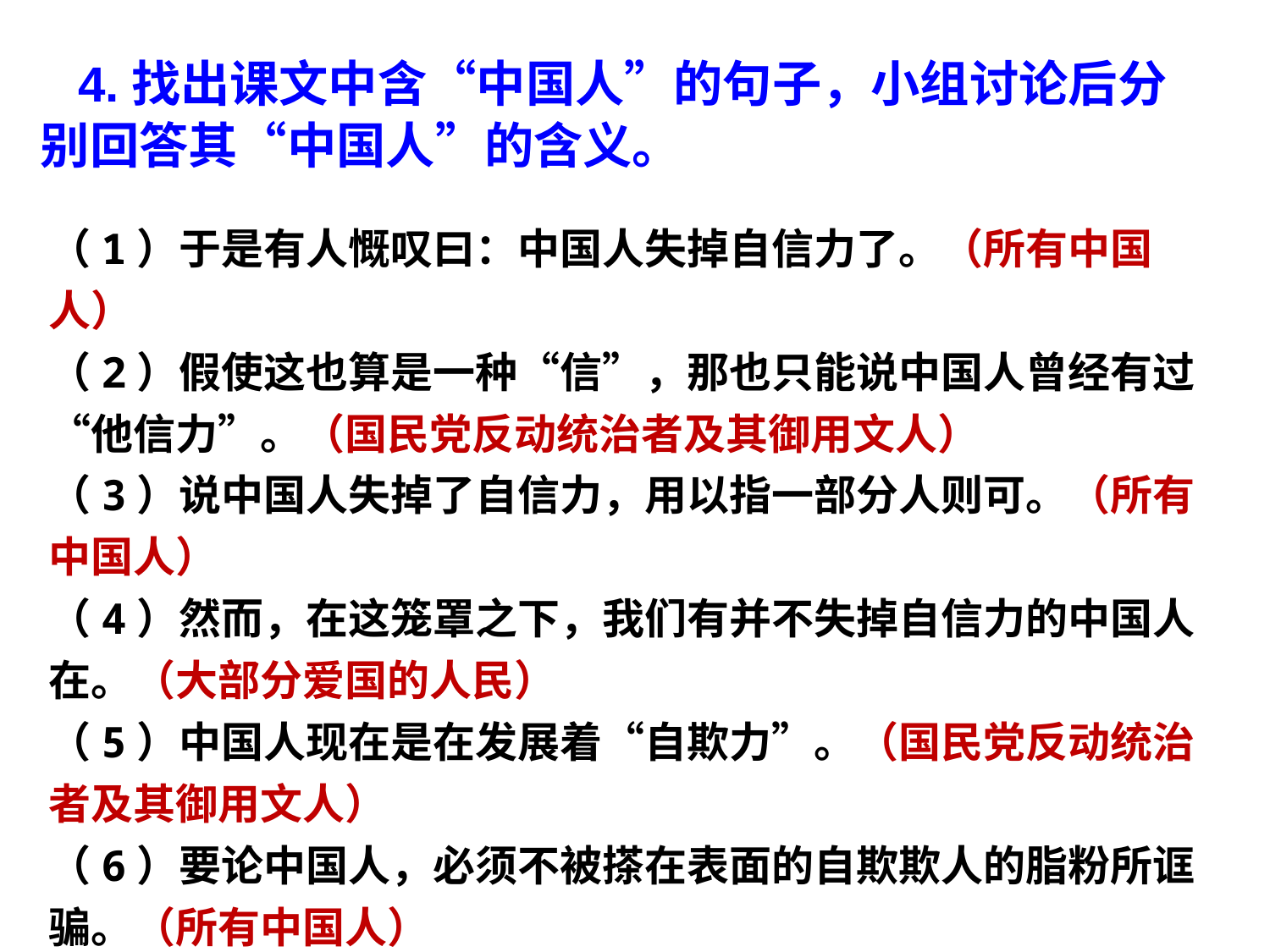

4.找出课文中含“中国人”的句子，小组讨论后分别回答其“中国人”的含义。
（1）于是有人慨叹曰：中国人失掉自信力了。（所有中国人）
（2）假使这也算是一种“信”，那也只能说中国人曾经有过“他信力”。（国民党反动统治者及其御用文人）
（3）说中国人失掉了自信力，用以指一部分人则可。（所有中国人）
（4）然而，在这笼罩之下，我们有并不失掉自信力的中国人在。（大部分爱国的人民）
（5）中国人现在是在发展着“自欺力”。（国民党反动统治者及其御用文人）
（6）要论中国人，必须不被搽在表面的自欺欺人的脂粉所诓骗。（所有中国人）